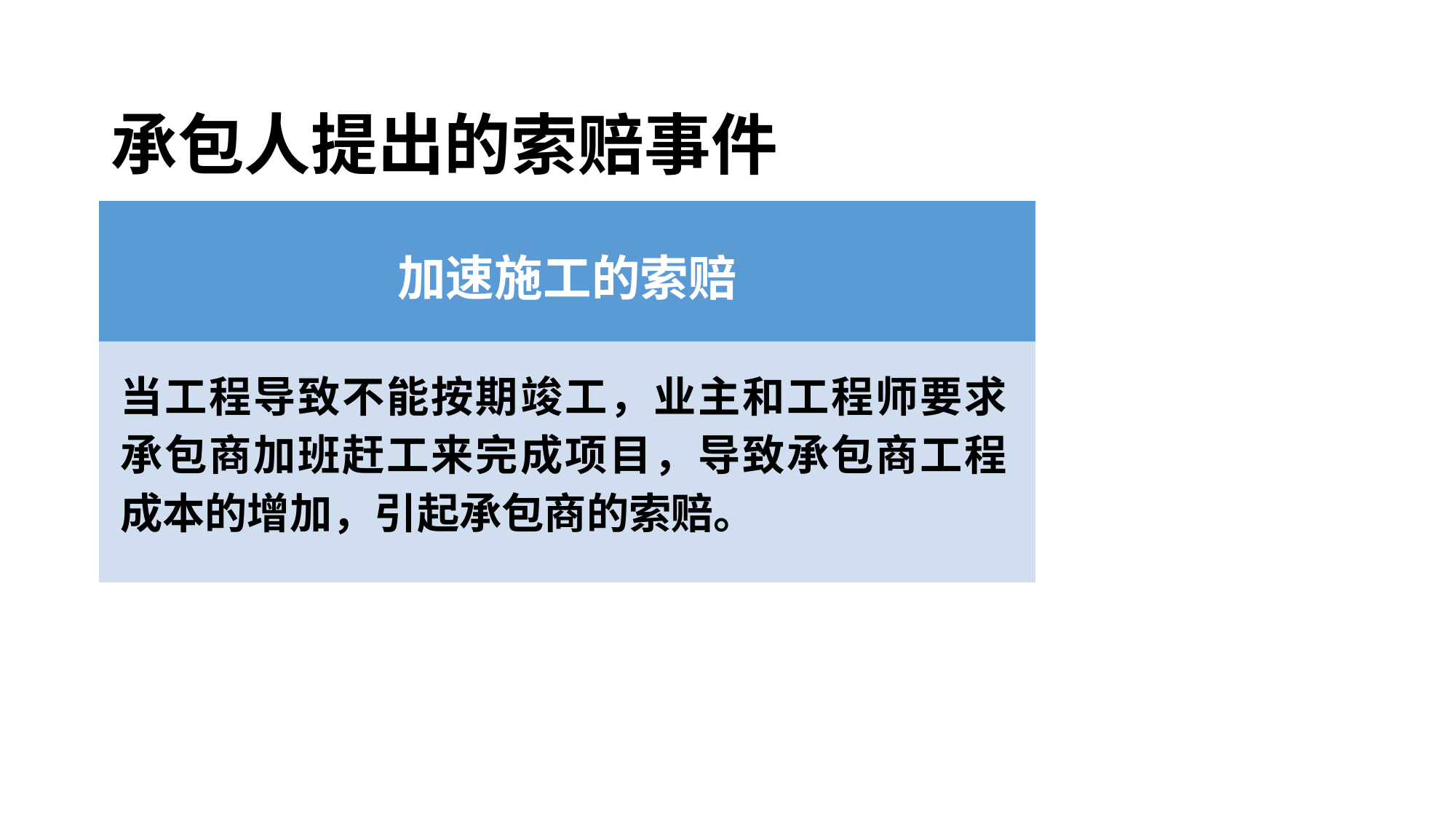

# 承包人提出的索赔事件
加速施工的索赔
当工程导致不能按期竣工，业主和工程师要求承包商加班赶工来完成项目，导致承包商工程成本的增加，引起承包商的索赔。